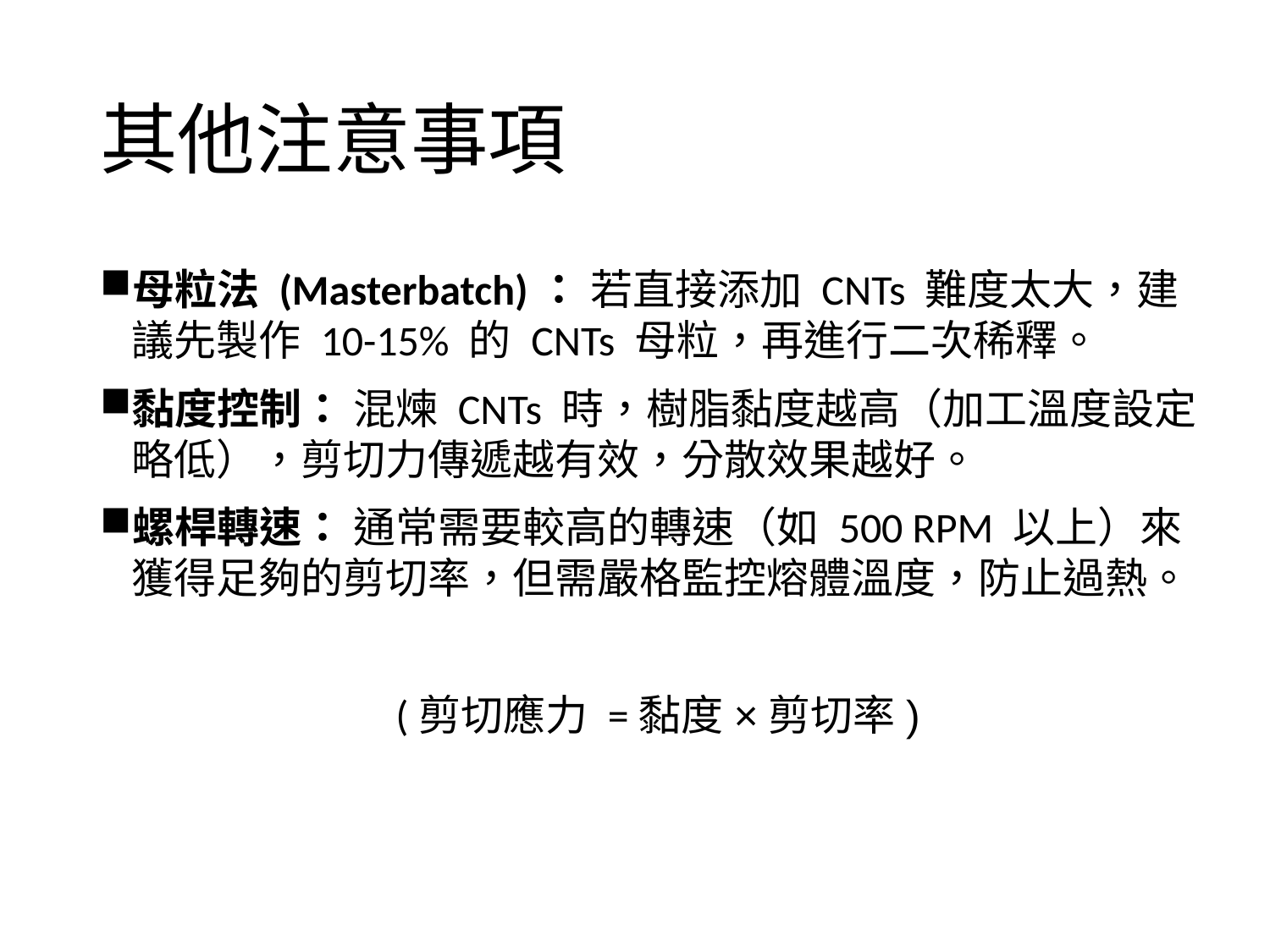

# 其他注意事項
母粒法 (Masterbatch)： 若直接添加 CNTs 難度太大，建議先製作 10-15% 的 CNTs 母粒，再進行二次稀釋。
黏度控制： 混煉 CNTs 時，樹脂黏度越高（加工溫度設定略低），剪切力傳遞越有效，分散效果越好。
螺桿轉速： 通常需要較高的轉速（如 500 RPM 以上）來獲得足夠的剪切率，但需嚴格監控熔體溫度，防止過熱。

(剪切應力 =黏度×剪切率)